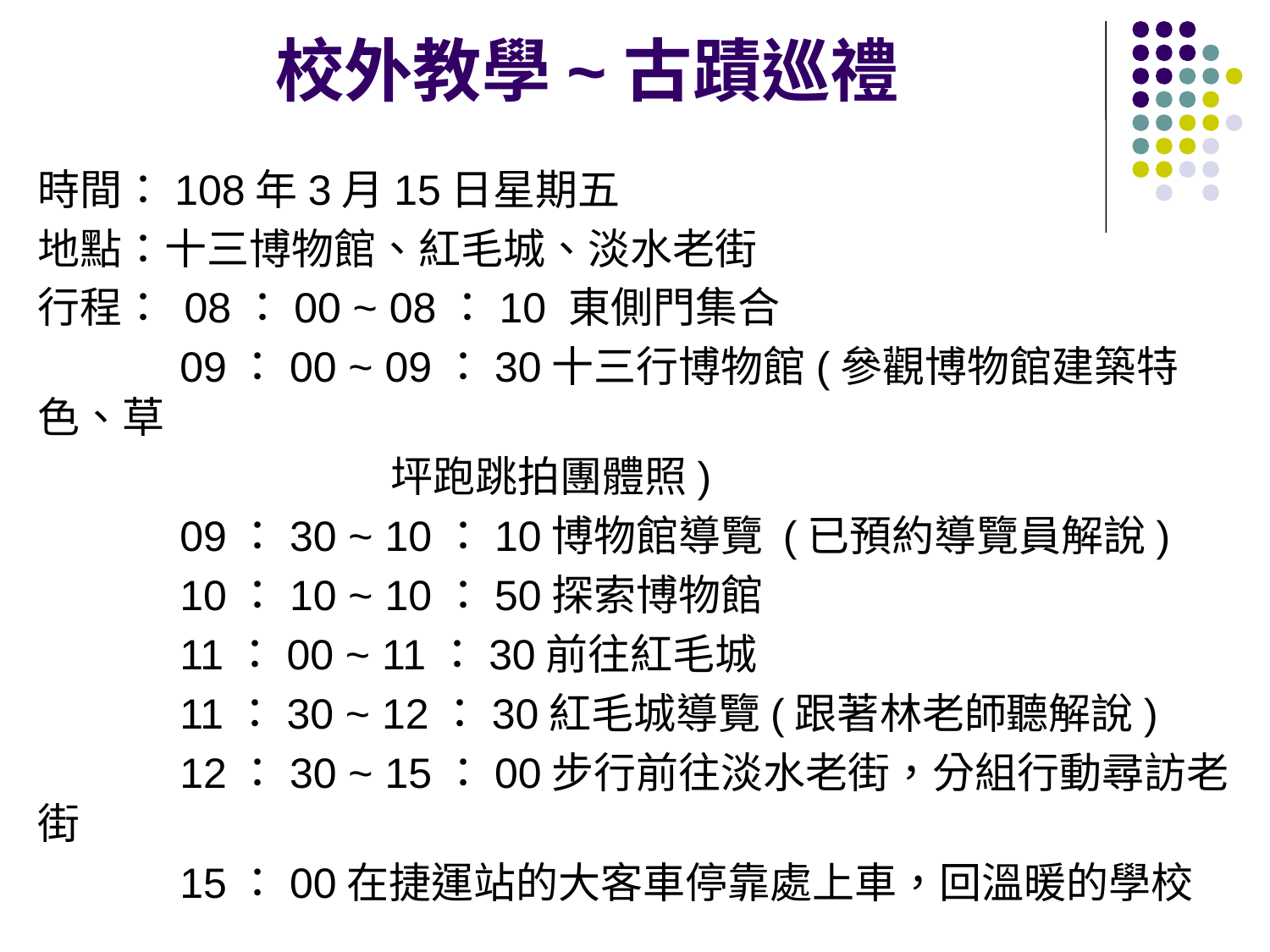

# 校外教學~古蹟巡禮
時間：108年3月15日星期五
地點：十三博物館、紅毛城、淡水老街
行程： 08：00 ~ 08：10 東側門集合
            09：00 ~ 09：30十三行博物館(參觀博物館建築特色、草
                                    坪跑跳拍團體照)
            09：30 ~ 10：10博物館導覽 (已預約導覽員解說)
            10：10 ~ 10：50探索博物館
            11：00 ~ 11：30前往紅毛城
            11：30 ~ 12：30紅毛城導覽(跟著林老師聽解說)
            12：30 ~ 15：00步行前往淡水老街，分組行動尋訪老街
            15：00在捷運站的大客車停靠處上車，回溫暖的學校